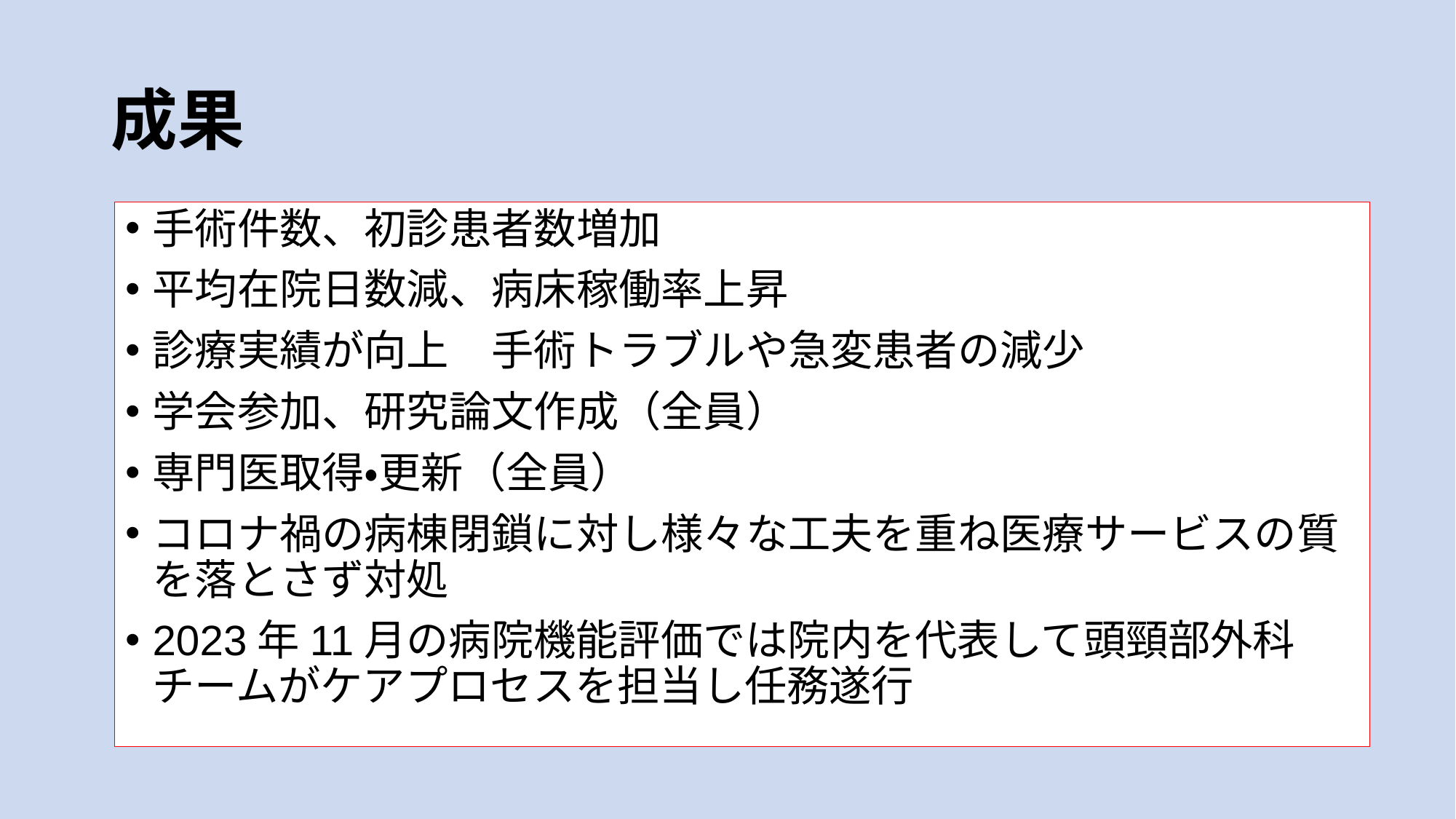

# 成果
手術件数、初診患者数増加
平均在院日数減、病床稼働率上昇
診療実績が向上　手術トラブルや急変患者の減少
学会参加、研究論文作成（全員）
専門医取得・更新（全員）
コロナ禍の病棟閉鎖に対し様々な工夫を重ね医療サービスの質を落とさず対処
2023年11月の病院機能評価では院内を代表して頭頸部外科チームがケアプロセスを担当し任務遂行